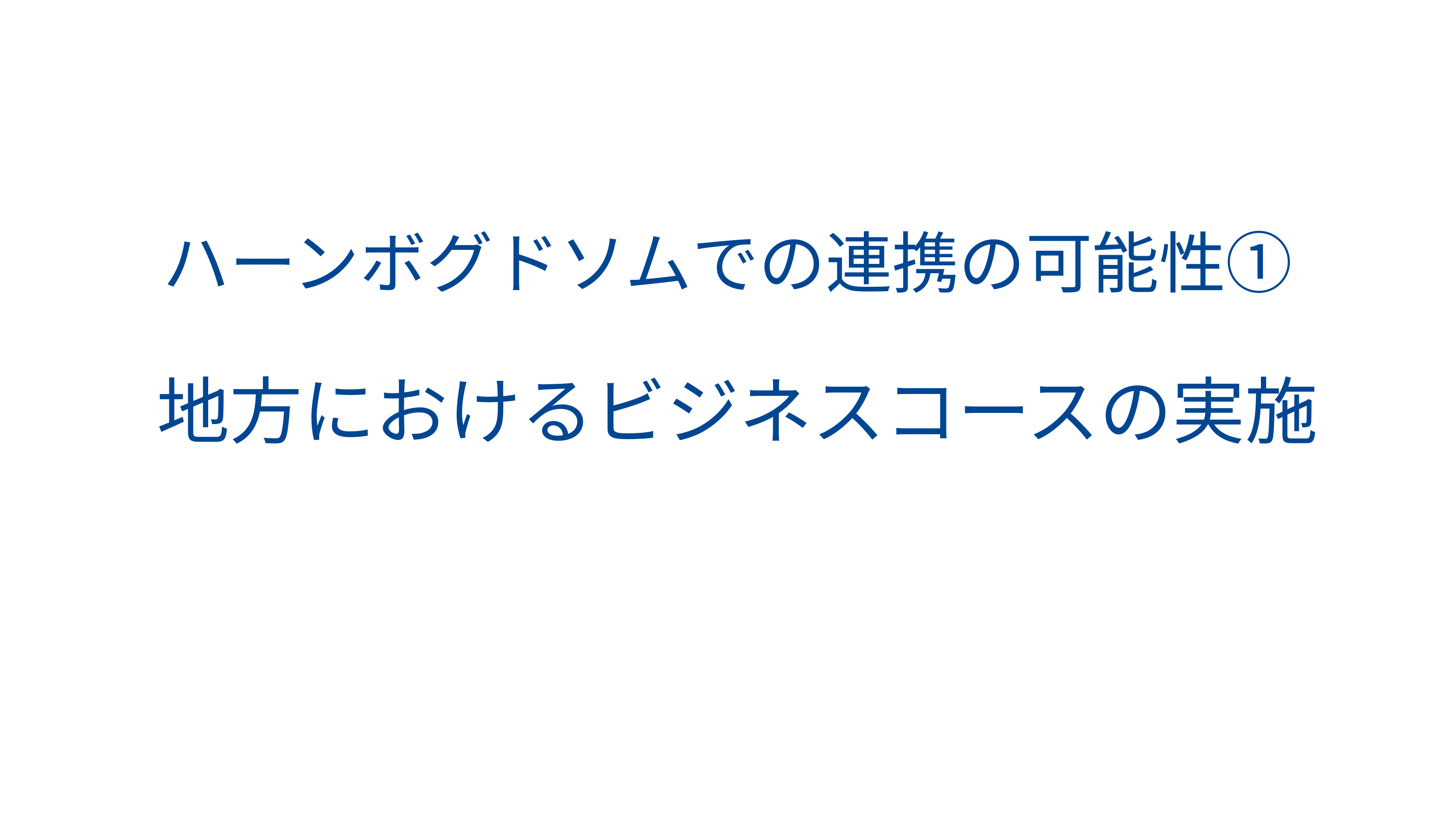

ハーンボグドソムでの連携の可能性①
地方におけるビジネスコースの実施